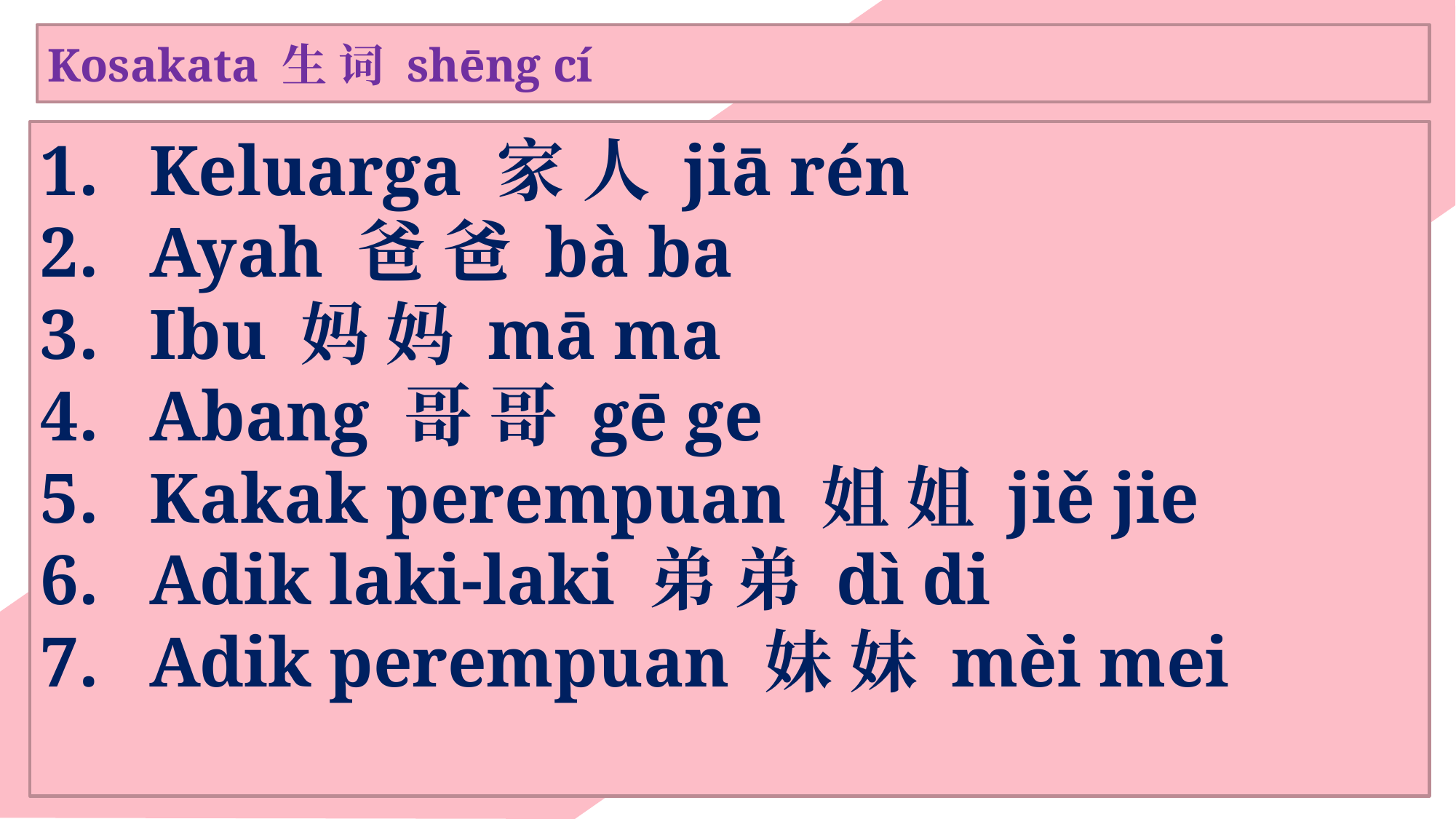

Kosakata 生 词 shēng cí
Keluarga 家 人 jiā rén
Ayah 爸 爸 bà ba
Ibu 妈 妈 mā ma
Abang 哥 哥 gē ge
Kakak perempuan 姐 姐 jiě jie
Adik laki-laki 弟 弟 dì di
Adik perempuan 妹 妹 mèi mei